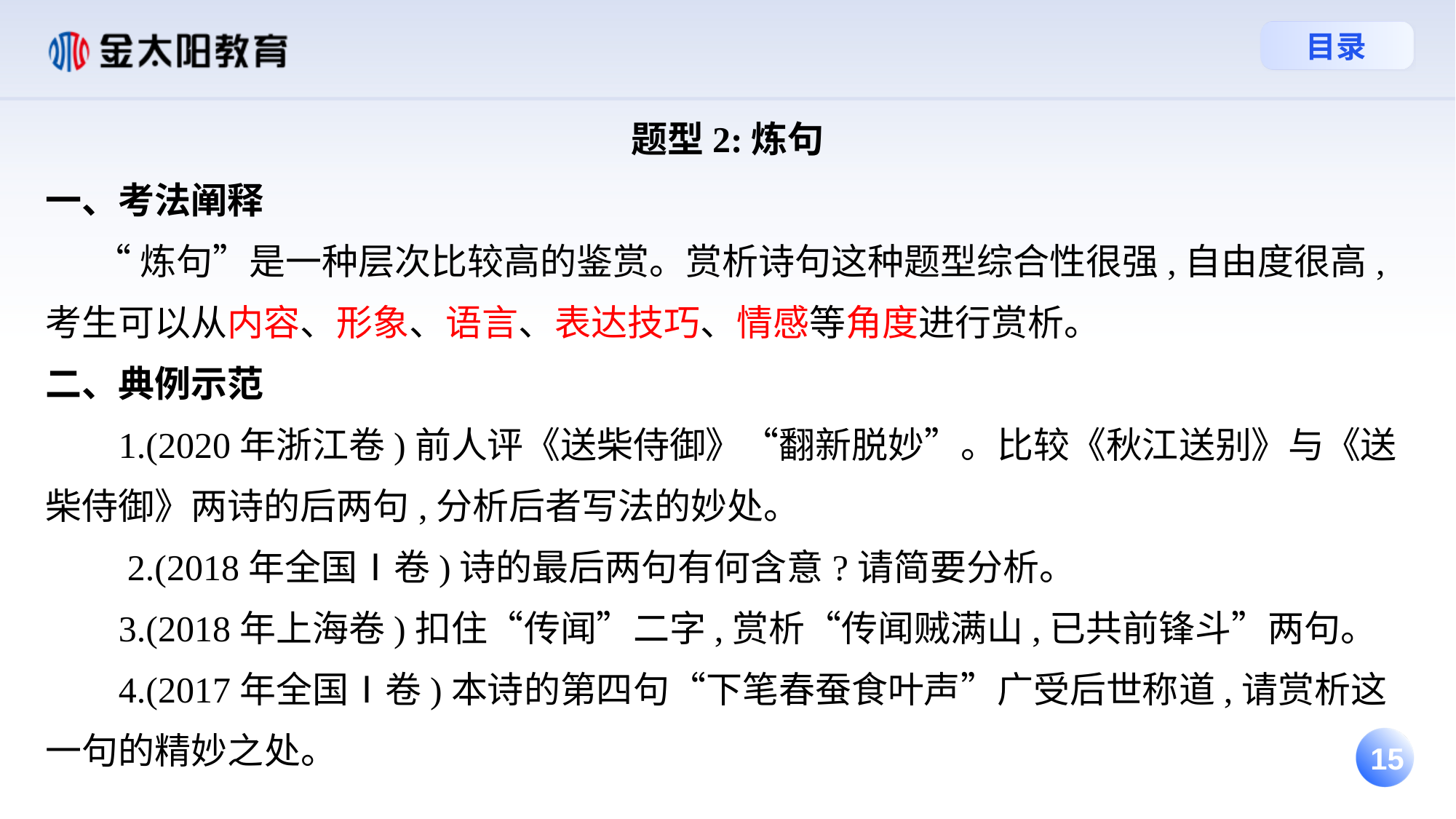

题型2:炼句
一、考法阐释
      “炼句”是一种层次比较高的鉴赏。赏析诗句这种题型综合性很强,自由度很高,考生可以从内容、形象、语言、表达技巧、情感等角度进行赏析。
二、典例示范
        1.(2020年浙江卷)前人评《送柴侍御》“翻新脱妙”。比较《秋江送别》与《送柴侍御》两诗的后两句,分析后者写法的妙处。
　　2.(2018年全国Ⅰ卷)诗的最后两句有何含意?请简要分析。
        3.(2018年上海卷)扣住“传闻”二字,赏析“传闻贼满山,已共前锋斗”两句。
        4.(2017年全国Ⅰ卷)本诗的第四句“下笔春蚕食叶声”广受后世称道,请赏析这一句的精妙之处。